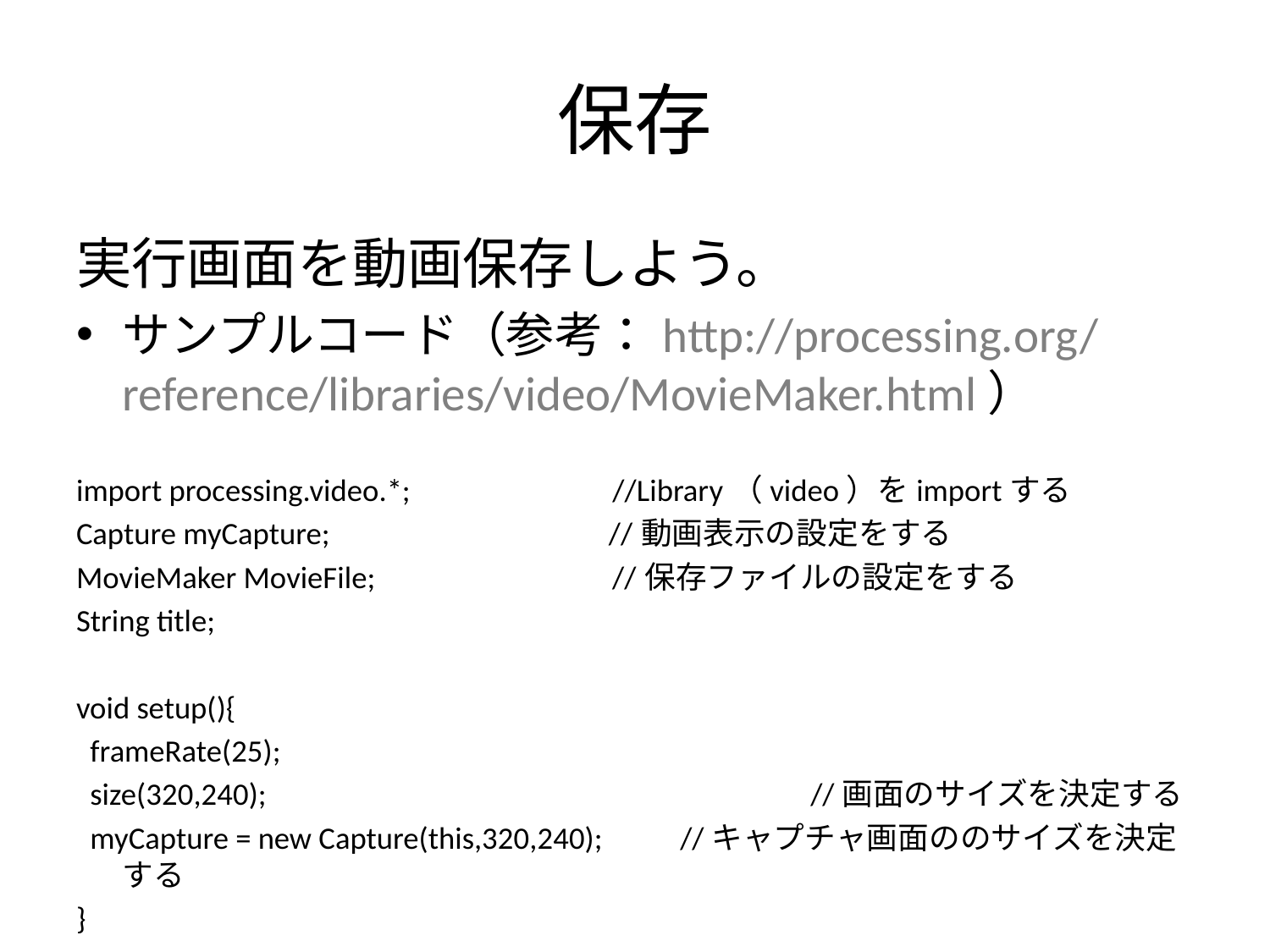

# 保存
実行画面を動画保存しよう。
サンプルコード（参考：http://processing.org/reference/libraries/video/MovieMaker.html）

import processing.video.*;                             //Library（video）をimportする
Capture myCapture;                                        //動画表示の設定をする
MovieMaker MovieFile;                                  //保存ファイルの設定をする
String title;

void setup(){
  frameRate(25);
  size(320,240);　　　　　　　　　　　　　　　　　//画面のサイズを決定する
  myCapture = new Capture(this,320,240);　　//キャプチャ画面ののサイズを決定する
}